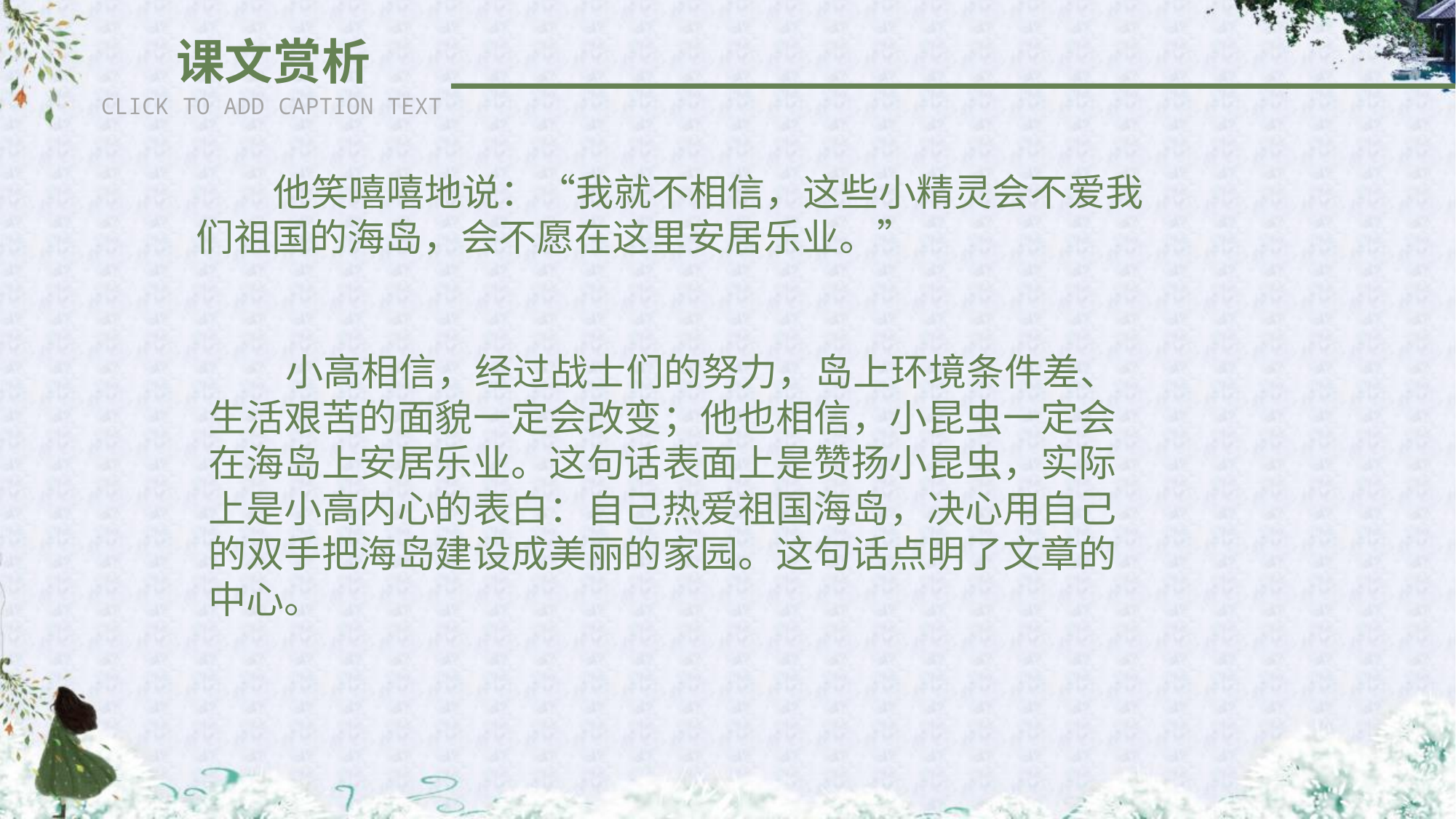

课文赏析

CLICK TO ADD CAPTION TEXT
        他笑嘻嘻地说：“我就不相信，这些小精灵会不爱我们祖国的海岛，会不愿在这里安居乐业。”
        小高相信，经过战士们的努力，岛上环境条件差、生活艰苦的面貌一定会改变；他也相信，小昆虫一定会在海岛上安居乐业。这句话表面上是赞扬小昆虫，实际上是小高内心的表白：自己热爱祖国海岛，决心用自己的双手把海岛建设成美丽的家园。这句话点明了文章的中心。